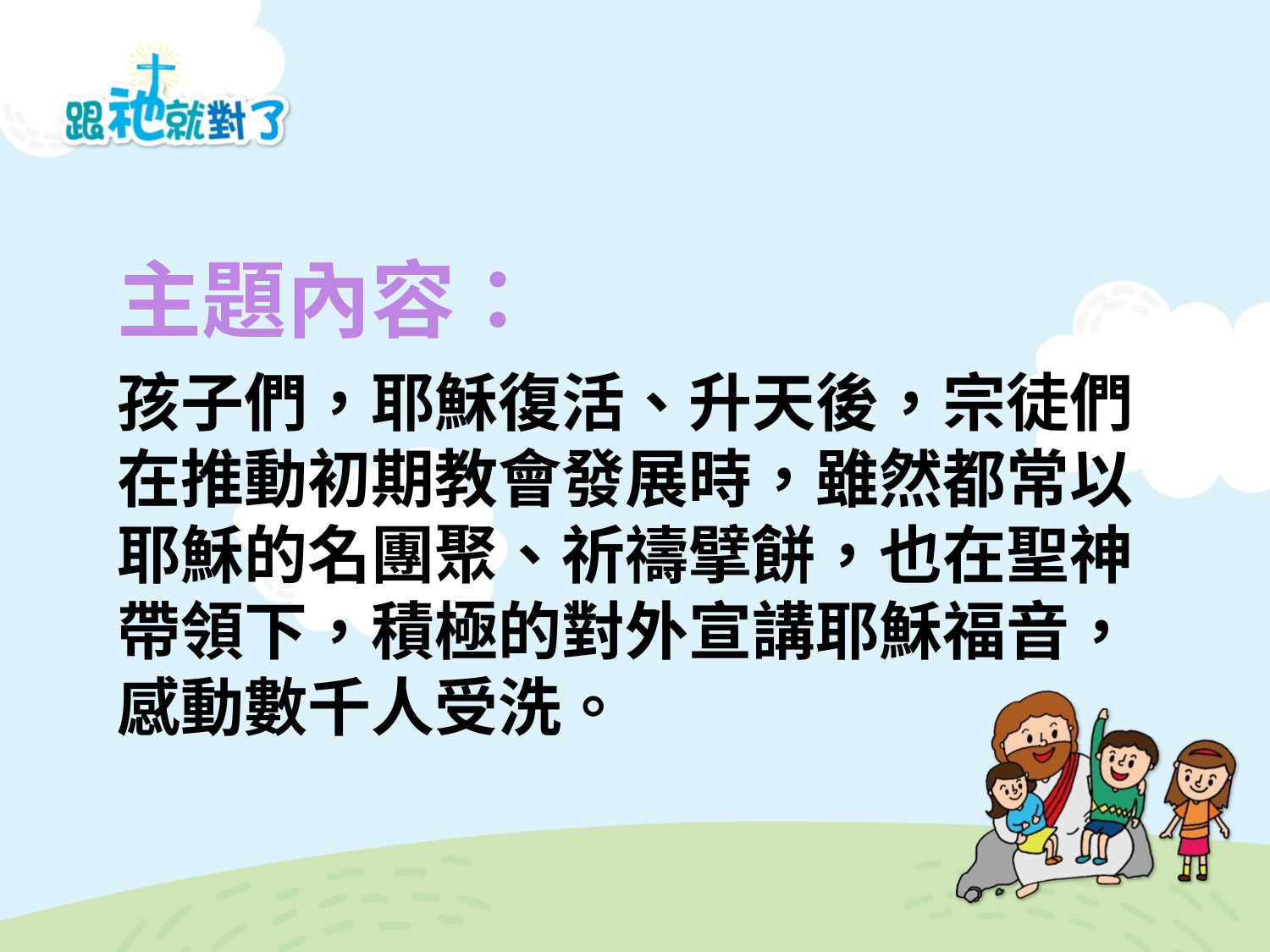

主題內容：
孩子們，耶穌復活、升天後，宗徒們在推動初期教會發展時，雖然都常以耶穌的名團聚、祈禱擘餅，也在聖神帶領下，積極的對外宣講耶穌福音，感動數千人受洗。